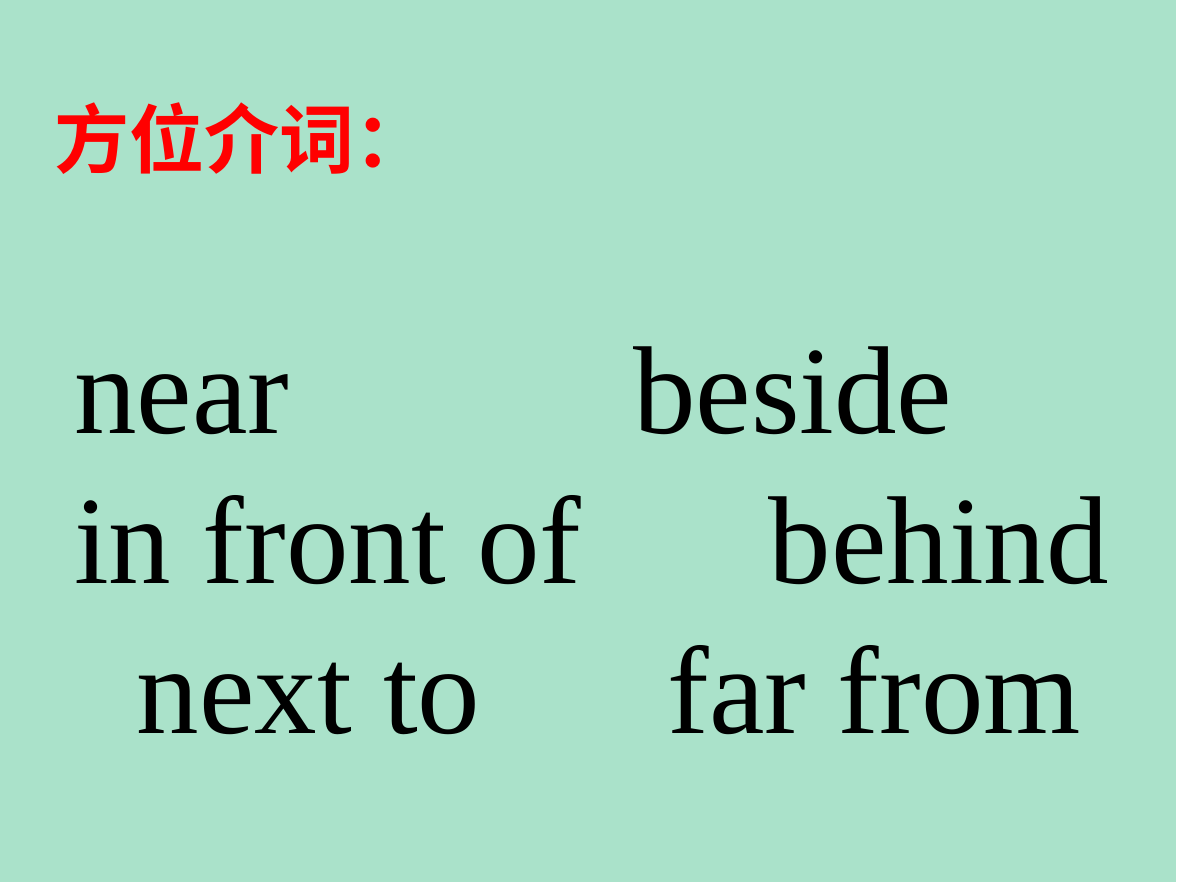

方位介词：

near           beside   in front of      behind   next to      far from